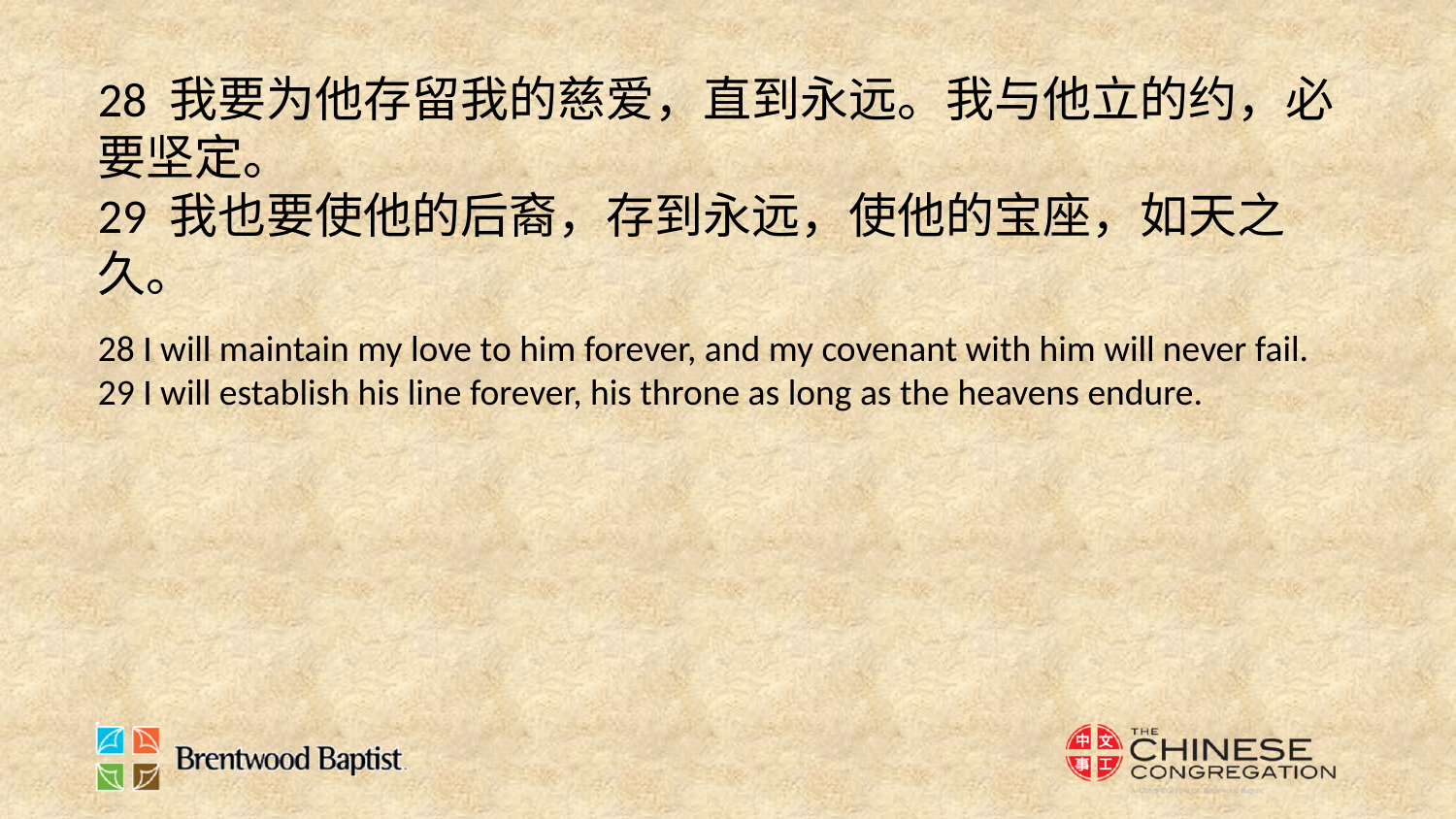

28 我要为他存留我的慈爱，直到永远。我与他立的约，必要坚定。
29 我也要使他的后裔，存到永远，使他的宝座，如天之久。

28 I will maintain my love to him forever, and my covenant with him will never fail.
29 I will establish his line forever, his throne as long as the heavens endure.